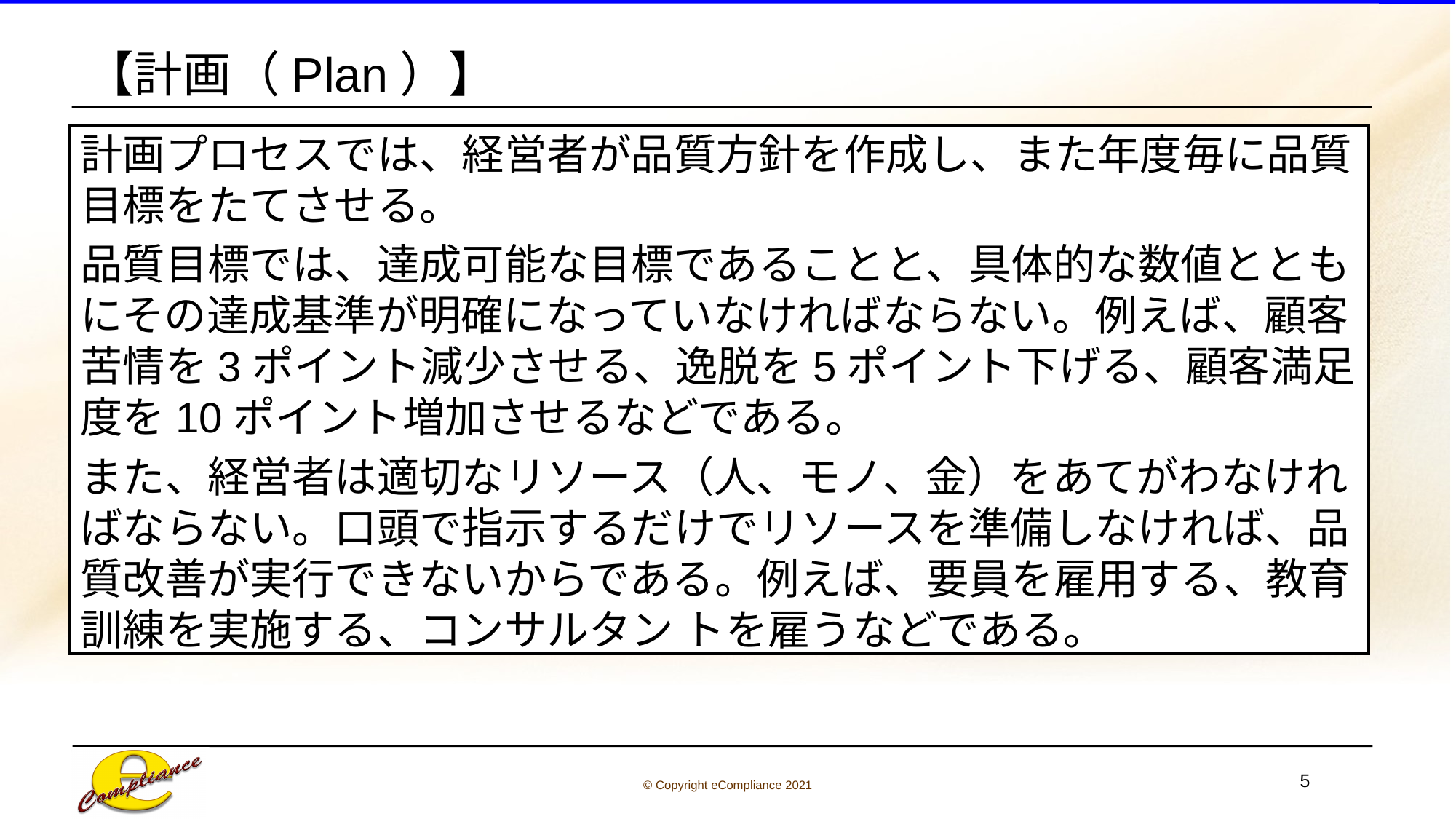

# 【計画（Plan）】
計画プロセスでは、経営者が品質方針を作成し、また年度毎に品質目標をたてさせる。
品質目標では、達成可能な目標であることと、具体的な数値とともにその達成基準が明確になっていなければならない。例えば、顧客苦情を3ポイント減少させる、逸脱を5ポイント下げる、顧客満足度を10ポイント増加させるなどである。
また、経営者は適切なリソース（人、モノ、金）をあてがわなければならない。口頭で指示するだけでリソースを準備しなければ、品質改善が実行できないからである。例えば、要員を雇用する、教育訓練を実施する、コンサルタン トを雇うなどである。